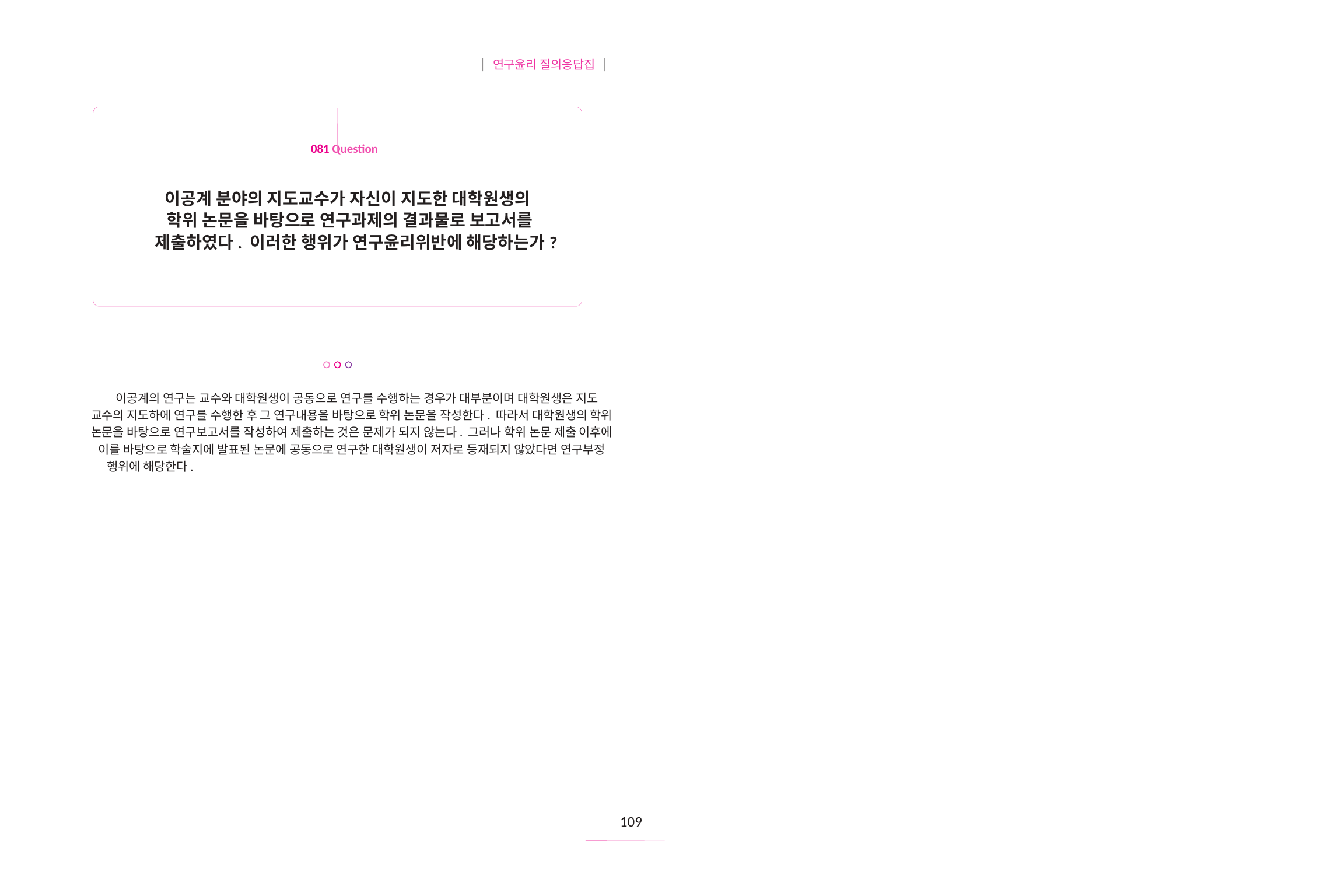

| 연구윤리 질의응답집 |

081 Question

이공계 분야의 지도교수가 자신이 지도한 대학원생의
학위 논문을 바탕으로 연구과제의 결과물로 보고서를
제출하였다. 이러한 행위가 연구윤리위반에 해당하는가?

이공계의 연구는 교수와 대학원생이 공동으로 연구를 수행하는 경우가 대부분이며 대학원생은 지도
교수의 지도하에 연구를 수행한 후 그 연구내용을 바탕으로 학위 논문을 작성한다. 따라서 대학원생의 학위
논문을 바탕으로 연구보고서를 작성하여 제출하는 것은 문제가 되지 않는다. 그러나 학위 논문 제출 이후에
이를 바탕으로 학술지에 발표된 논문에 공동으로 연구한 대학원생이 저자로 등재되지 않았다면 연구부정
행위에 해당한다.
109